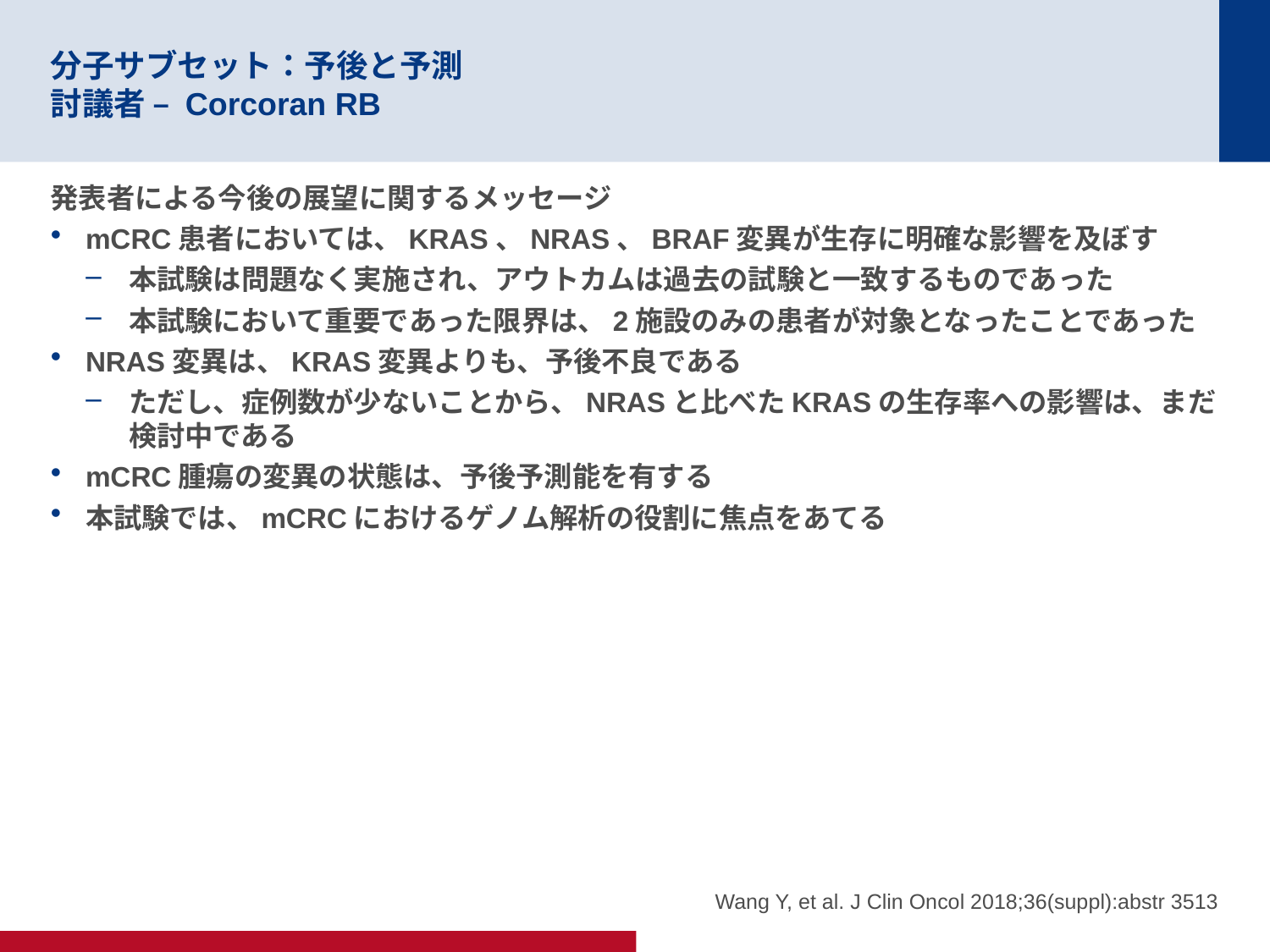

# 分子サブセット：予後と予測 討議者 – Corcoran RB
発表者による今後の展望に関するメッセージ
mCRC患者においては、KRAS、NRAS、BRAF変異が生存に明確な影響を及ぼす
本試験は問題なく実施され、アウトカムは過去の試験と一致するものであった
本試験において重要であった限界は、2施設のみの患者が対象となったことであった
NRAS変異は、KRAS変異よりも、予後不良である
ただし、症例数が少ないことから、NRASと比べたKRASの生存率への影響は、まだ検討中である
mCRC腫瘍の変異の状態は、予後予測能を有する
本試験では、mCRCにおけるゲノム解析の役割に焦点をあてる

Wang Y, et al. J Clin Oncol 2018;36(suppl):abstr 3513